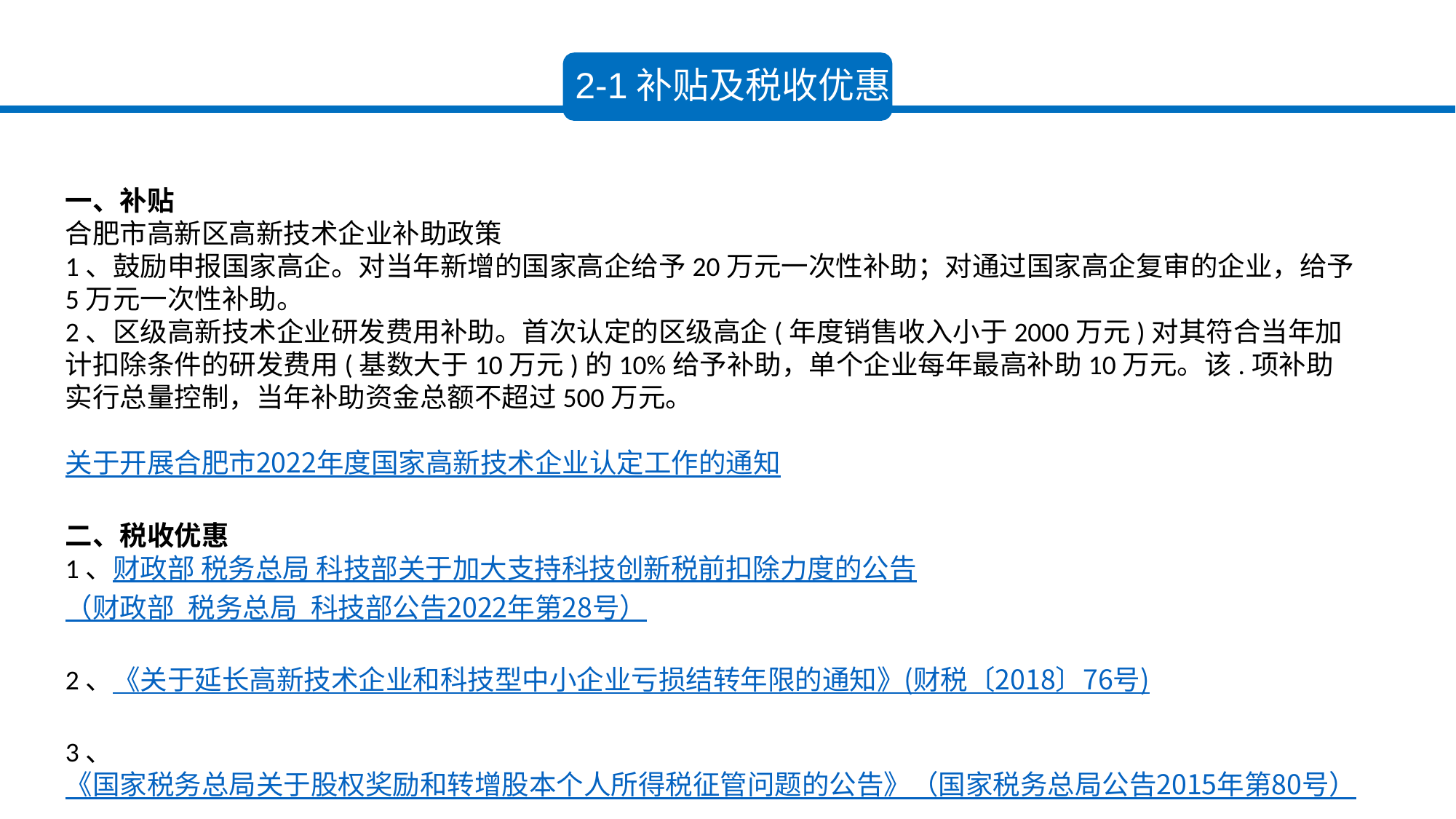

2-1补贴及税收优惠

一、补贴
合肥市高新区高新技术企业补助政策
1、鼓励申报国家高企。对当年新增的国家高企给予20万元一次性补助；对通过国家高企复审的企业，给予5万元一次性补助。
2、区级高新技术企业研发费用补助。首次认定的区级高企(年度销售收入小于2000万元)对其符合当年加计扣除条件的研发费用(基数大于10万元)的10%给予补助，单个企业每年最高补助10万元。该.项补助实行总量控制，当年补助资金总额不超过500万元。

关于开展合肥市2022年度国家高新技术企业认定工作的通知

二、税收优惠
1、财政部 税务总局 科技部关于加大支持科技创新税前扣除力度的公告（财政部 税务总局 科技部公告2022年第28号）

2、《关于延长高新技术企业和科技型中小企业亏损结转年限的通知》(财税〔2018〕76号)

3、《国家税务总局关于股权奖励和转增股本个人所得税征管问题的公告》（国家税务总局公告2015年第80号）